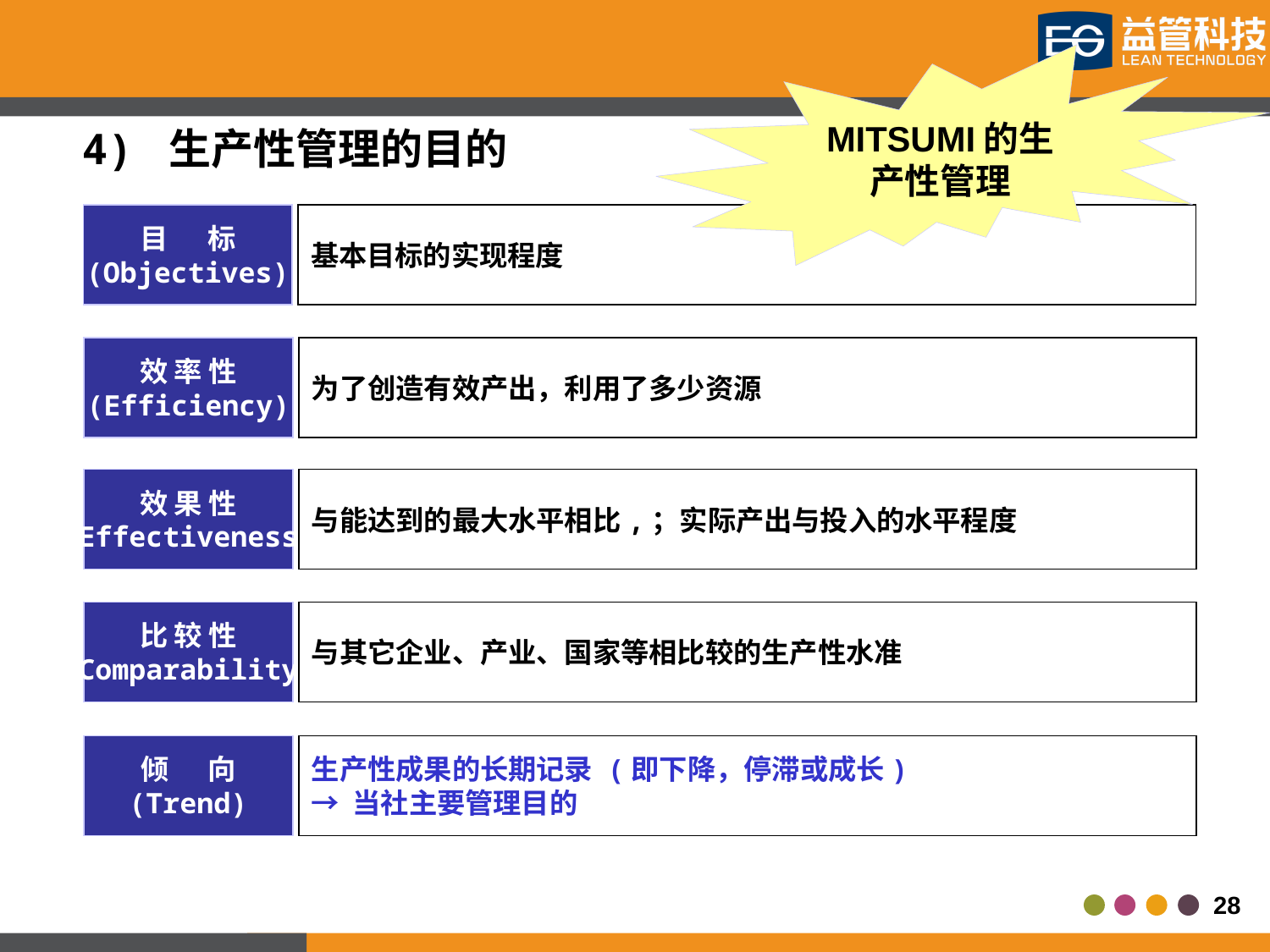

MITSUMI的生产性管理
  4) 生产性管理的目的
目     标
(Objectives)
基本目标的实现程度
效 率 性
(Efficiency)
为了创造有效产出，利用了多少资源
效 果 性
(Effectiveness)
与能达到的最大水平相比,；实际产出与投入的水平程度
比 较 性
(Comparability)
与其它企业、产业、国家等相比较的生产性水准
倾     向
(Trend)
生产性成果的长期记录 (即下降，停滞或成长)
→ 当社主要管理目的